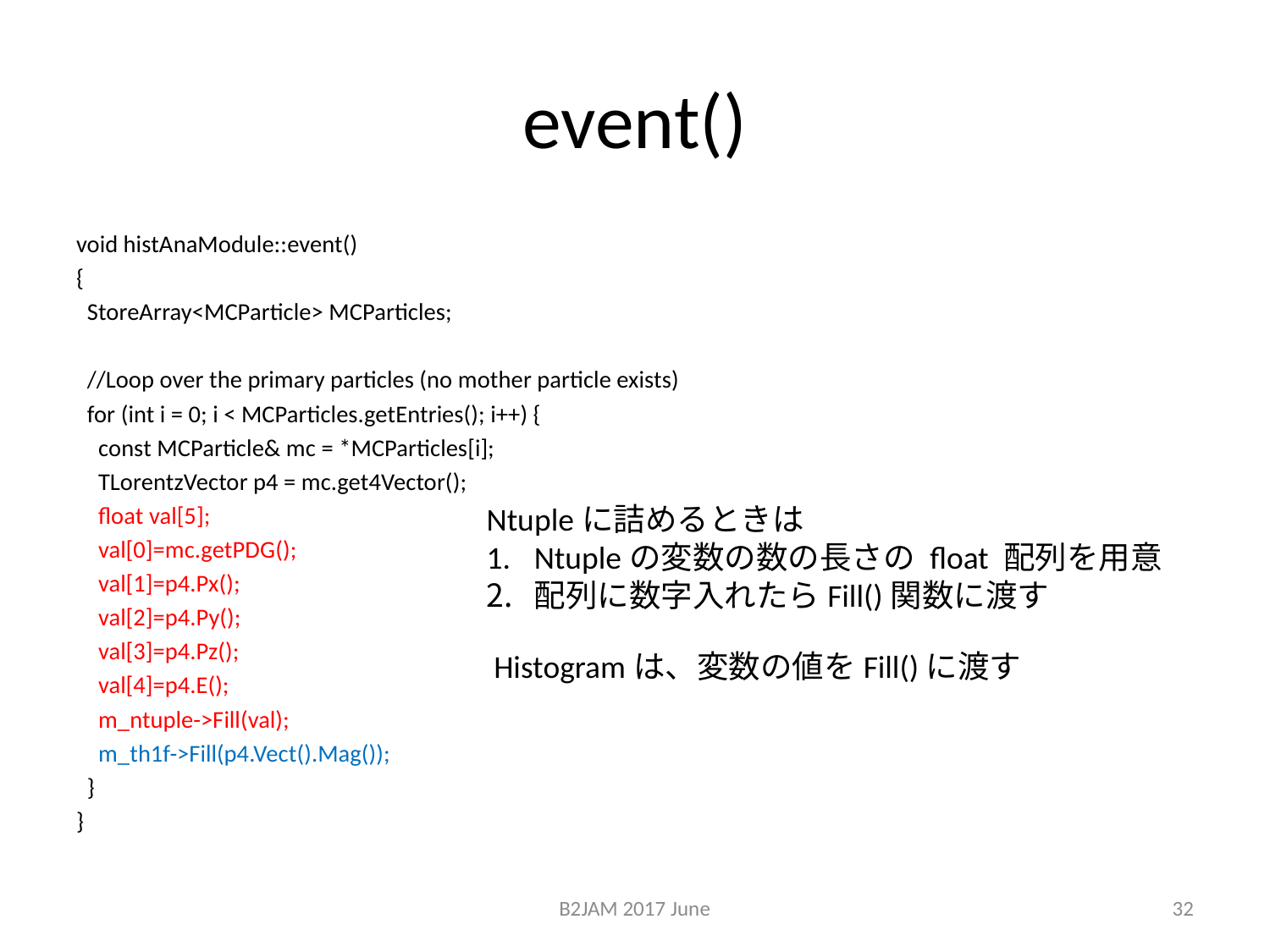

# event()
void histAnaModule::event()
{
  StoreArray<MCParticle> MCParticles;

  //Loop over the primary particles (no mother particle exists)
  for (int i = 0; i < MCParticles.getEntries(); i++) {
    const MCParticle& mc = *MCParticles[i];
    TLorentzVector p4 = mc.get4Vector();
    float val[5];
    val[0]=mc.getPDG();
    val[1]=p4.Px();
    val[2]=p4.Py();
    val[3]=p4.Pz();
    val[4]=p4.E();
    m_ntuple->Fill(val);
    m_th1f->Fill(p4.Vect().Mag());
  }
}

Ntupleに詰めるときは
Ntupleの変数の数の長さの float 配列を用意
配列に数字入れたらFill()関数に渡す

Histogramは、変数の値をFill()に渡す
B2JAM 2017 June
32